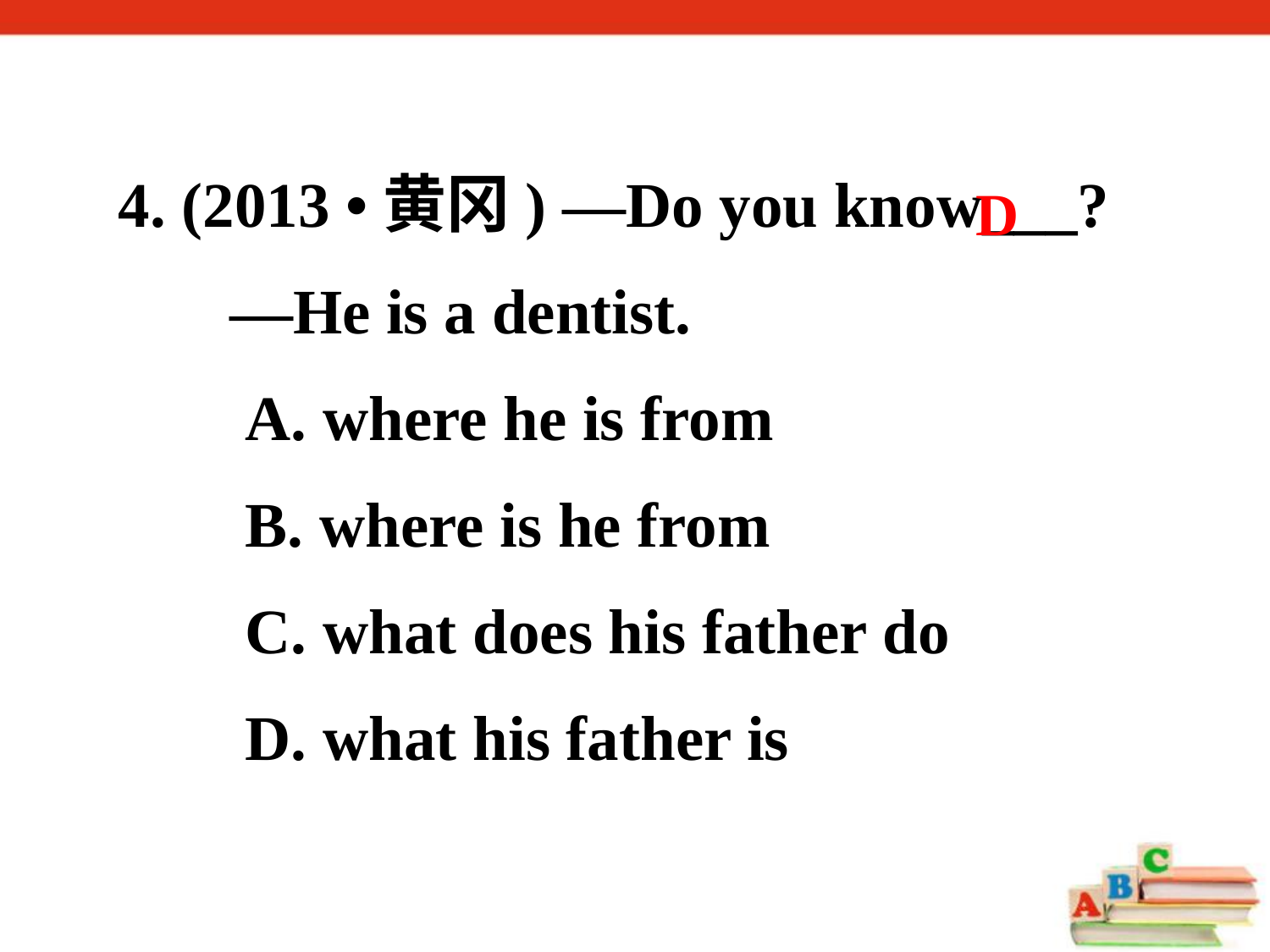

4. (2013 •黄冈) —Do you know___?
       —He is a dentist.
A. where he is from
B. where is he from
C. what does his father do
D. what his father is
D